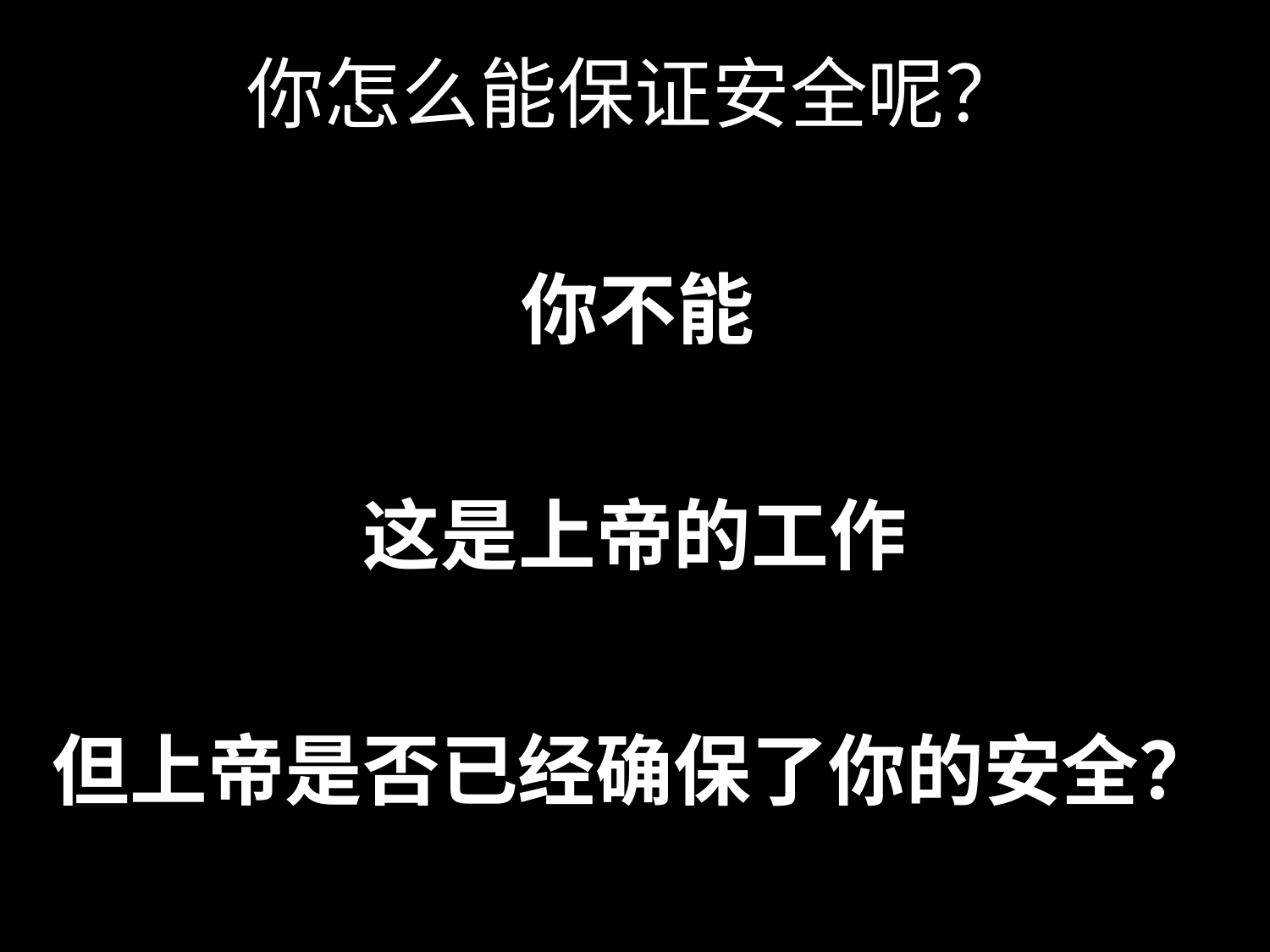

# 你怎么能保证安全呢？

你不能
这是上帝的工作
但上帝是否已经确保了你的安全？